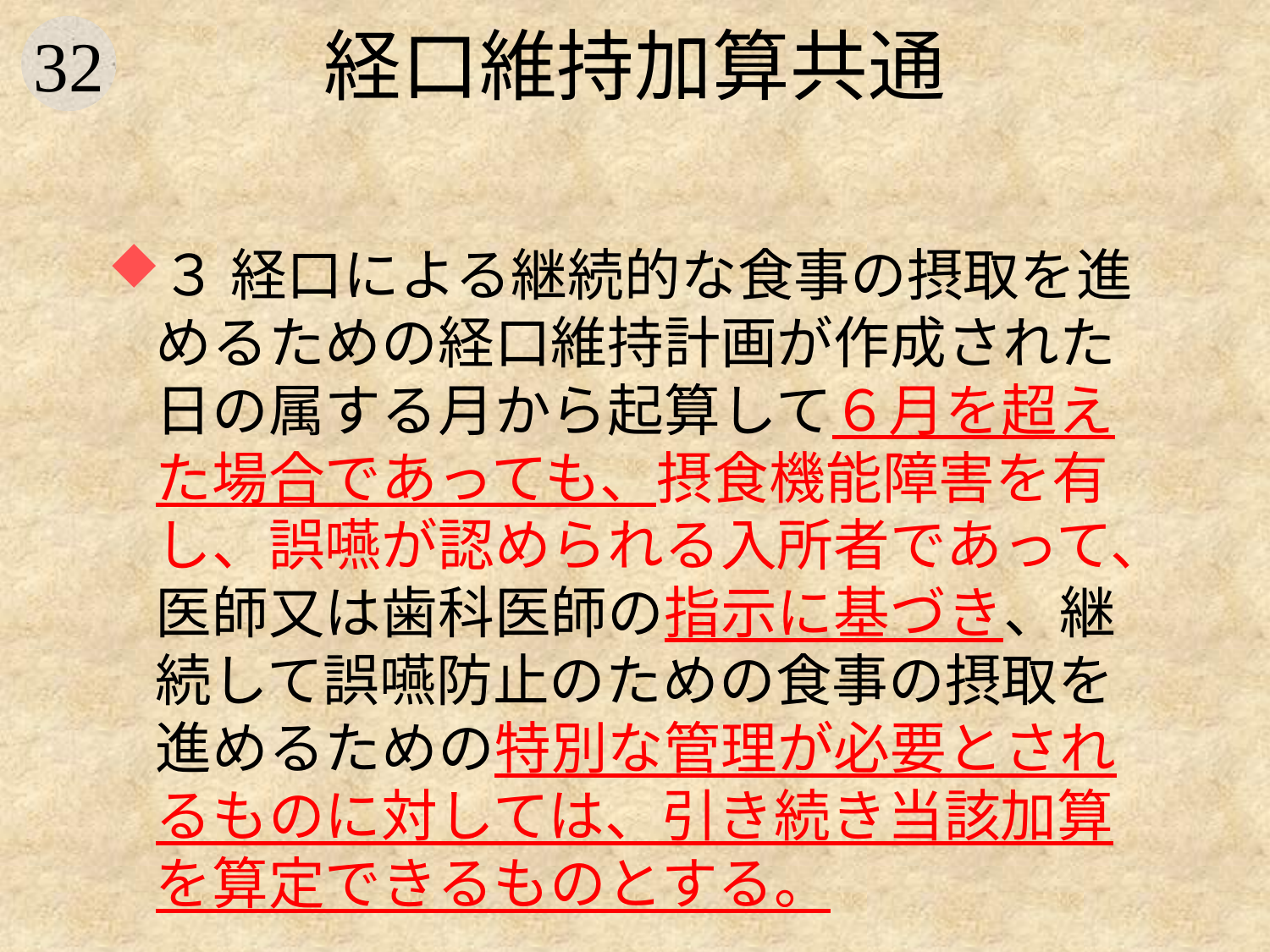

# 経口維持加算共通
３ 経口による継続的な食事の摂取を進めるための経口維持計画が作成された日の属する月から起算して６月を超えた場合であっても、摂食機能障害を有し、誤嚥が認められる入所者であって、医師又は歯科医師の指示に基づき、継続して誤嚥防止のための食事の摂取を進めるための特別な管理が必要とされるものに対しては、引き続き当該加算を算定できるものとする。